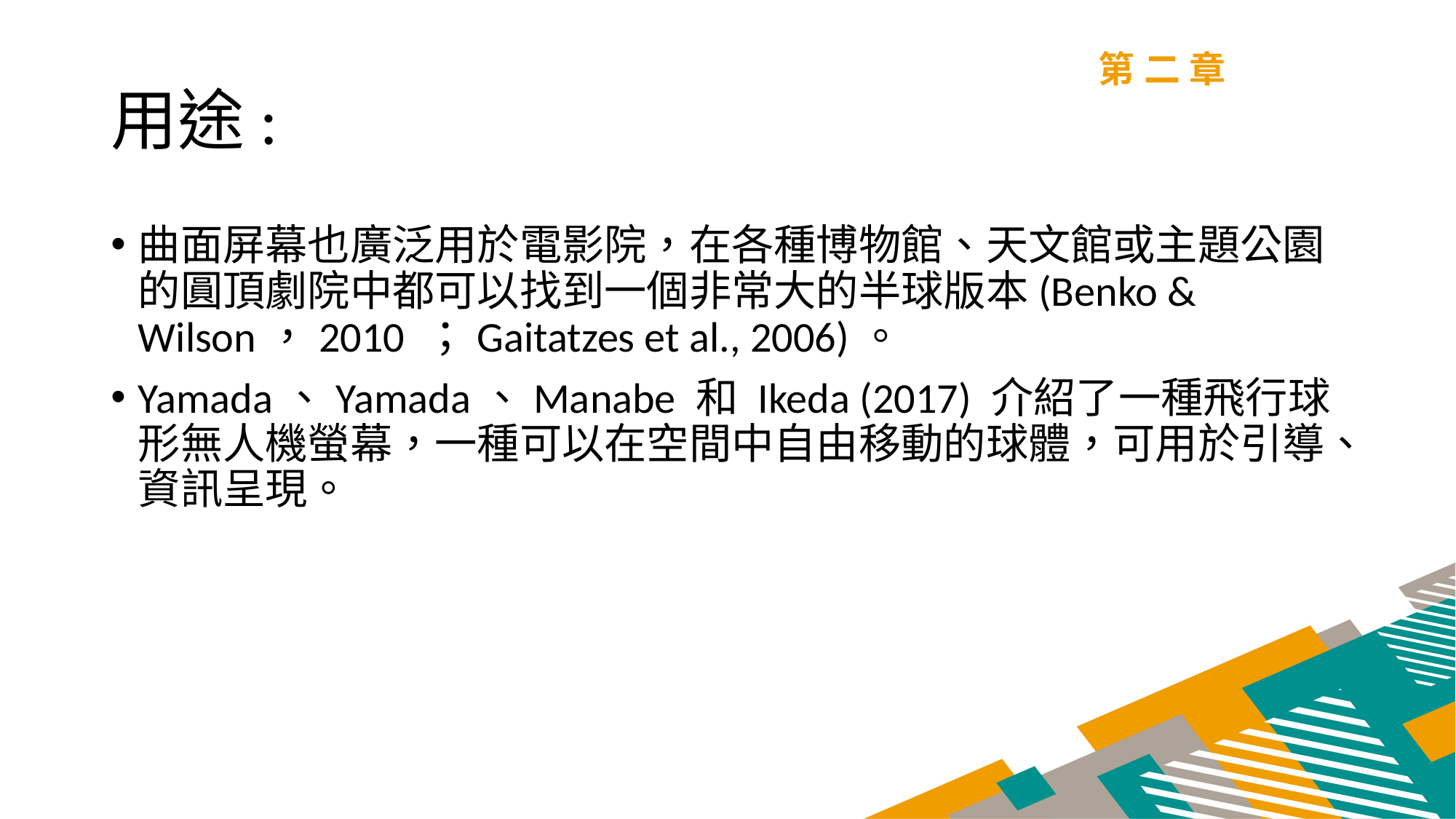

第二章
# 用途:

曲面屏幕也廣泛用於電影院，在各種博物館、天文館或主題公園的圓頂劇院中都可以找到一個非常大的半球版本(Benko & Wilson，2010 ；Gaitatzes et al., 2006)。
Yamada、Yamada、Manabe 和 Ikeda (2017) 介紹了一種飛行球形無人機螢幕，一種可以在空間中自由移動的球體，可用於引導、資訊呈現。